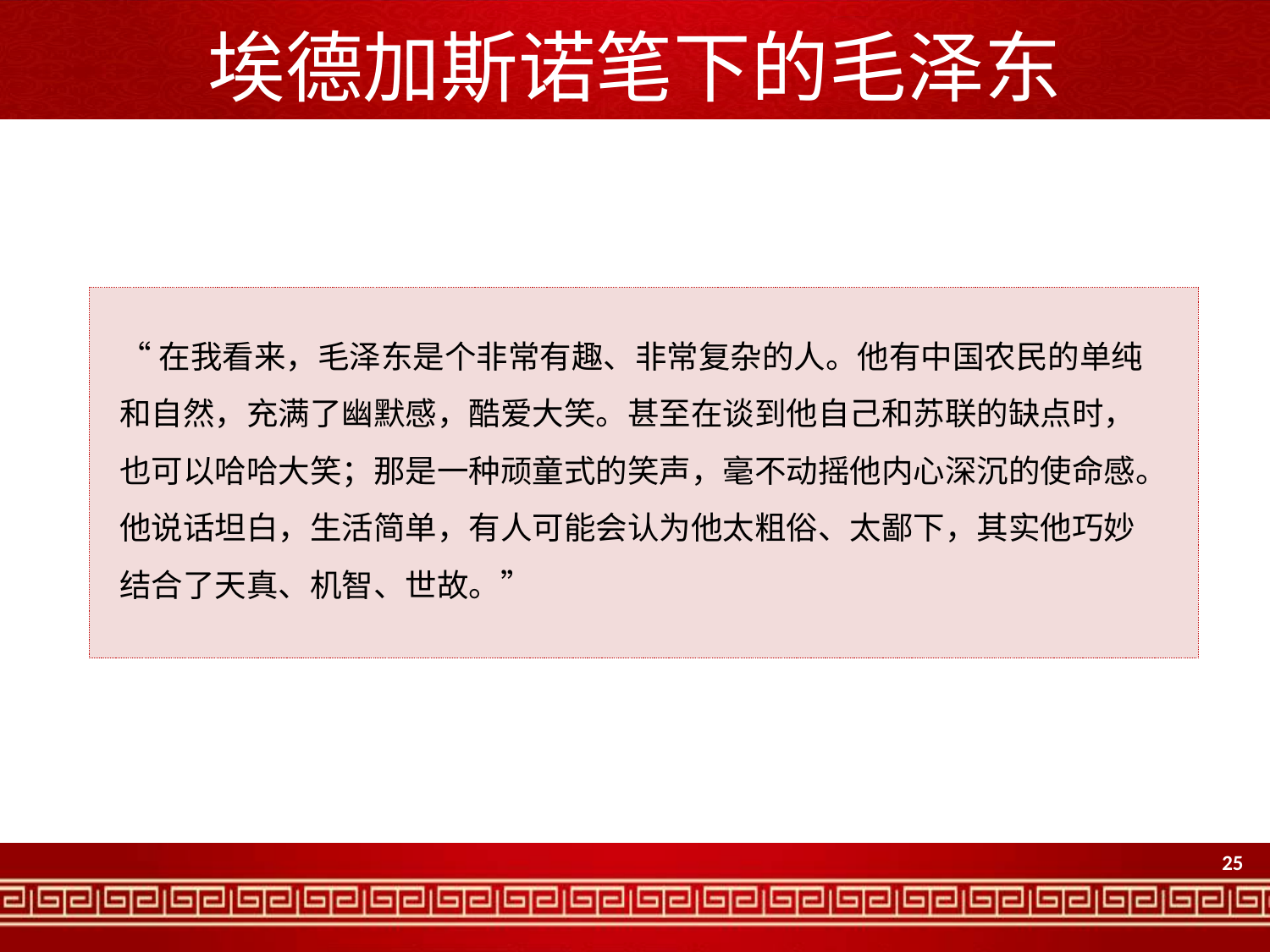

# 埃德加斯诺笔下的毛泽东

“在我看来，毛泽东是个非常有趣、非常复杂的人。他有中国农民的单纯和自然，充满了幽默感，酷爱大笑。甚至在谈到他自己和苏联的缺点时，也可以哈哈大笑；那是一种顽童式的笑声，毫不动摇他内心深沉的使命感。他说话坦白，生活简单，有人可能会认为他太粗俗、太鄙下，其实他巧妙结合了天真、机智、世故。”